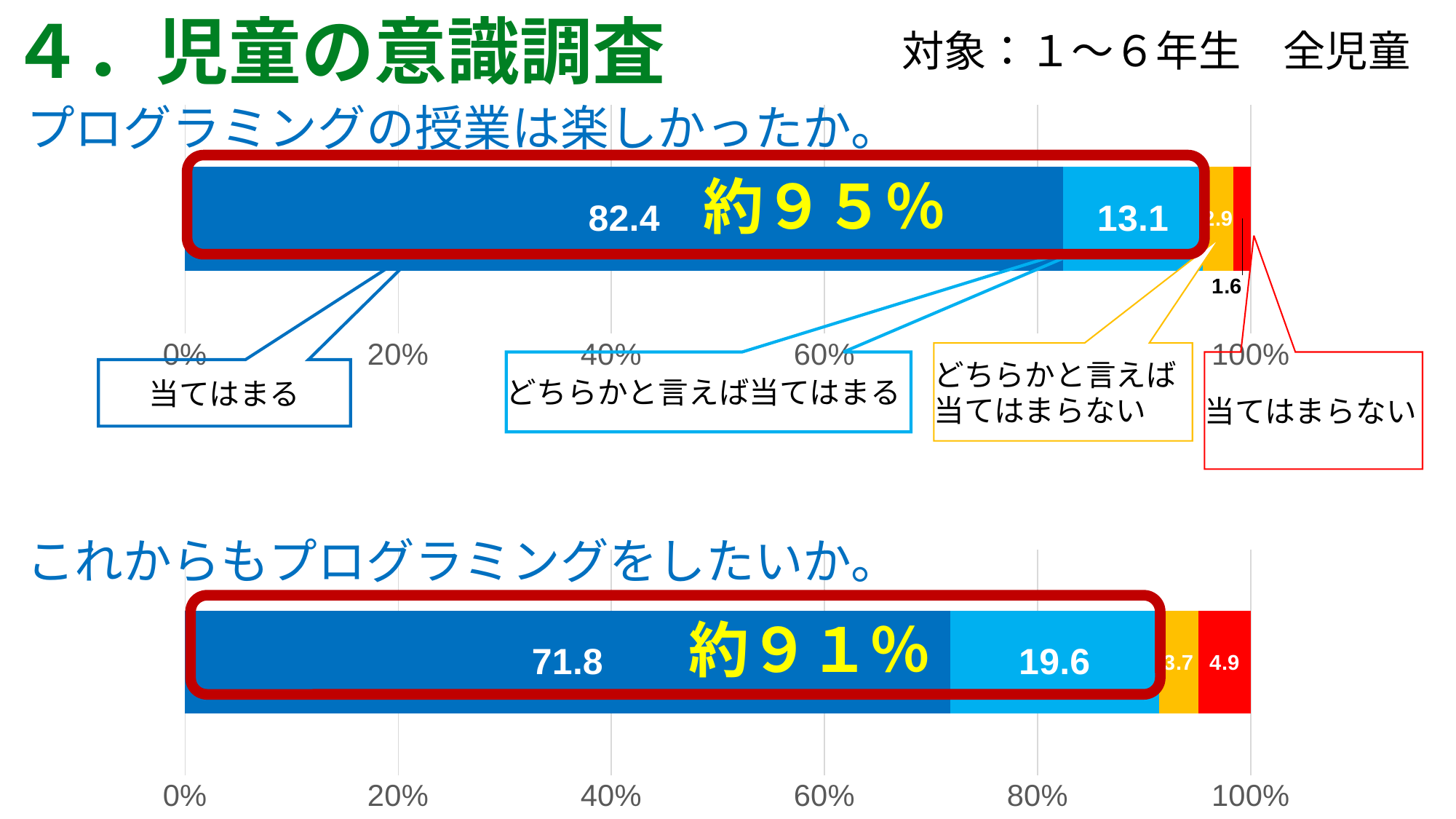

４．児童の意識調査
対象：１～６年生　全児童
プログラミングの授業は楽しかったか。

### Chart

| Category | はい | どちらかといえばはい | どちらかといえばいいえ | いいえ |
|---|---|---|---|---|
約９５％
どちらかと言えば当てはまらない
どちらかと言えば当てはまる
当てはまらない
当てはまる
これからもプログラミングをしたいか。

### Chart

| Category | はい | どちらかといえばはい | どちらかといえばいいえ | いいえ |
|---|---|---|---|---|
約９１％